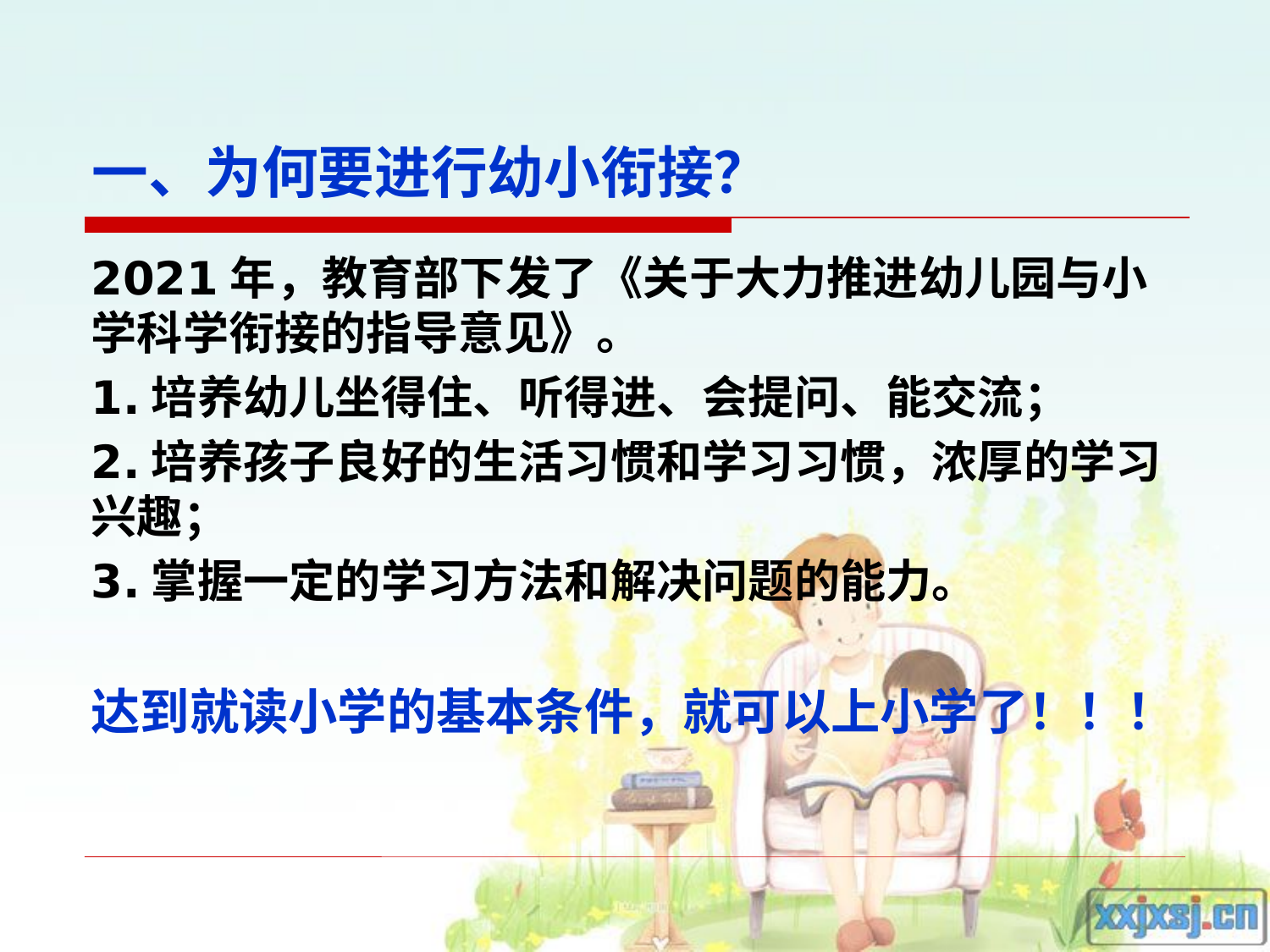

# 一、为何要进行幼小衔接？
2021年，教育部下发了《关于大力推进幼儿园与小学科学衔接的指导意见》。
1.培养幼儿坐得住、听得进、会提问、能交流；
2.培养孩子良好的生活习惯和学习习惯，浓厚的学习兴趣；
3.掌握一定的学习方法和解决问题的能力。

达到就读小学的基本条件，就可以上小学了！！！